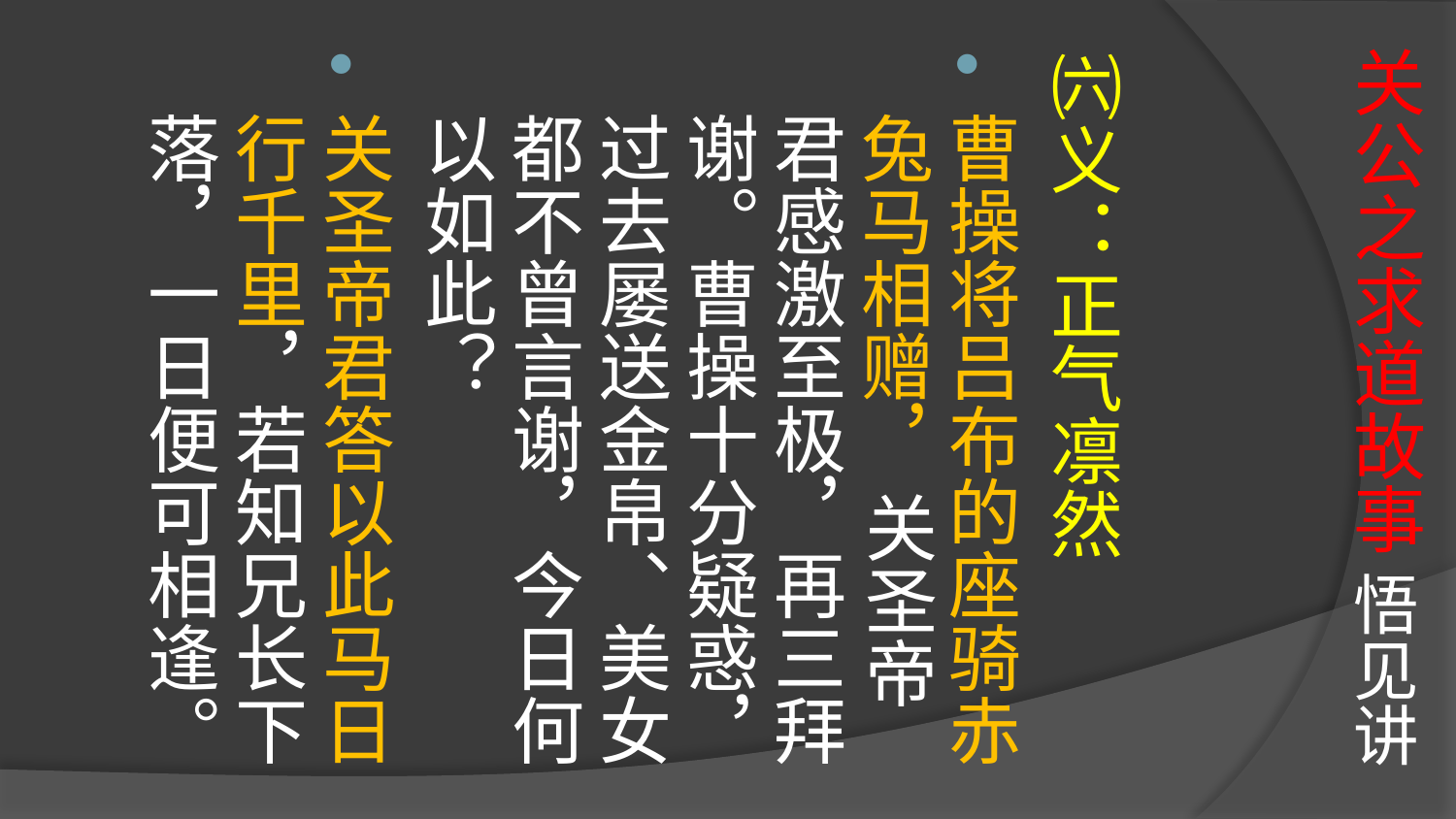

# 关公之求道故事 悟见讲
㈥义：正气凛然
曹操将吕布的座骑赤兔马相赠， 关圣帝君感激至极，再三拜谢。曹操十分疑惑，过去屡送金帛、美女都不曾言谢，今日何以如此？
关圣帝君答以此马日行千里，若知兄长下落，一日便可相逢。